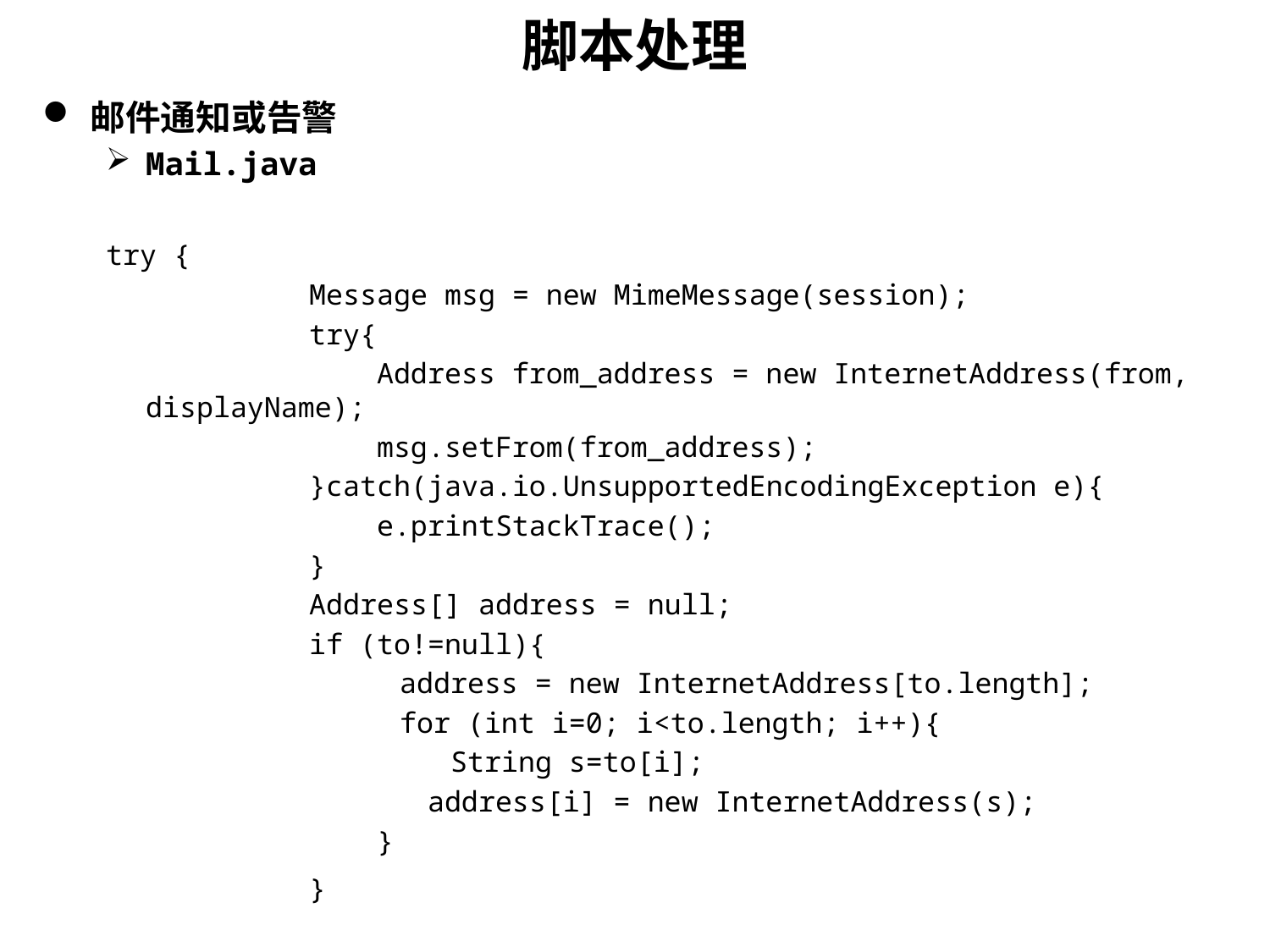

# 脚本处理
邮件通知或告警
Mail.java

try {
            Message msg = new MimeMessage(session);
            try{
                Address from_address = new InternetAddress(from, displayName);
                msg.setFrom(from_address);
            }catch(java.io.UnsupportedEncodingException e){
                e.printStackTrace();
            }
            Address[] address = null;
            if (to!=null){
            	address = new InternetAddress[to.length];
            	for (int i=0; i<to.length; i++){
             	   String s=to[i];
                   address[i] = new InternetAddress(s);
                }
            }